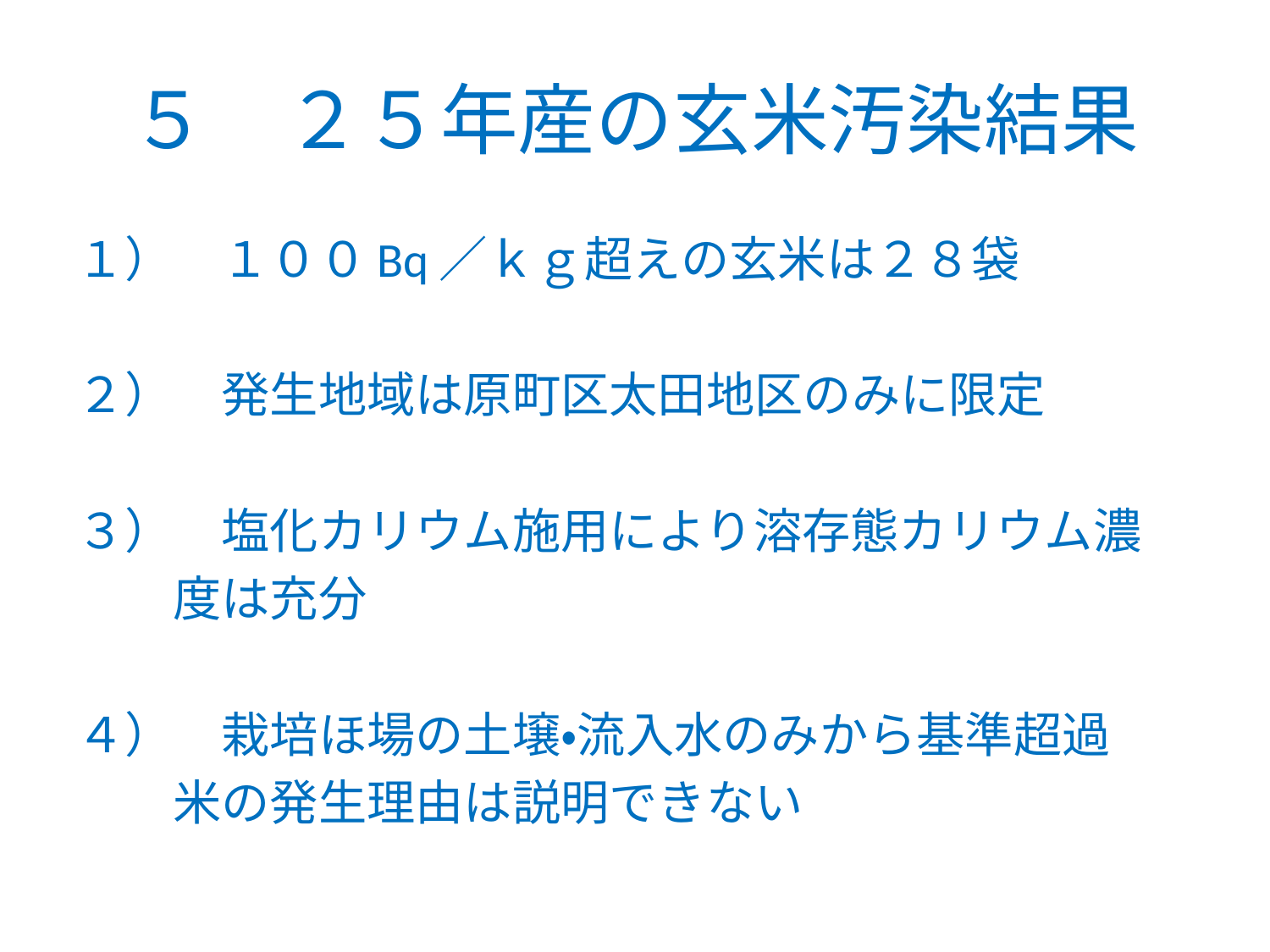

# ５　２５年産の玄米汚染結果
１）　１００Bq／ｋｇ超えの玄米は２８袋

２）　発生地域は原町区太田地区のみに限定

３）　塩化カリウム施用により溶存態カリウム濃
　　度は充分

４）　栽培ほ場の土壌・流入水のみから基準超過
　　米の発生理由は説明できない